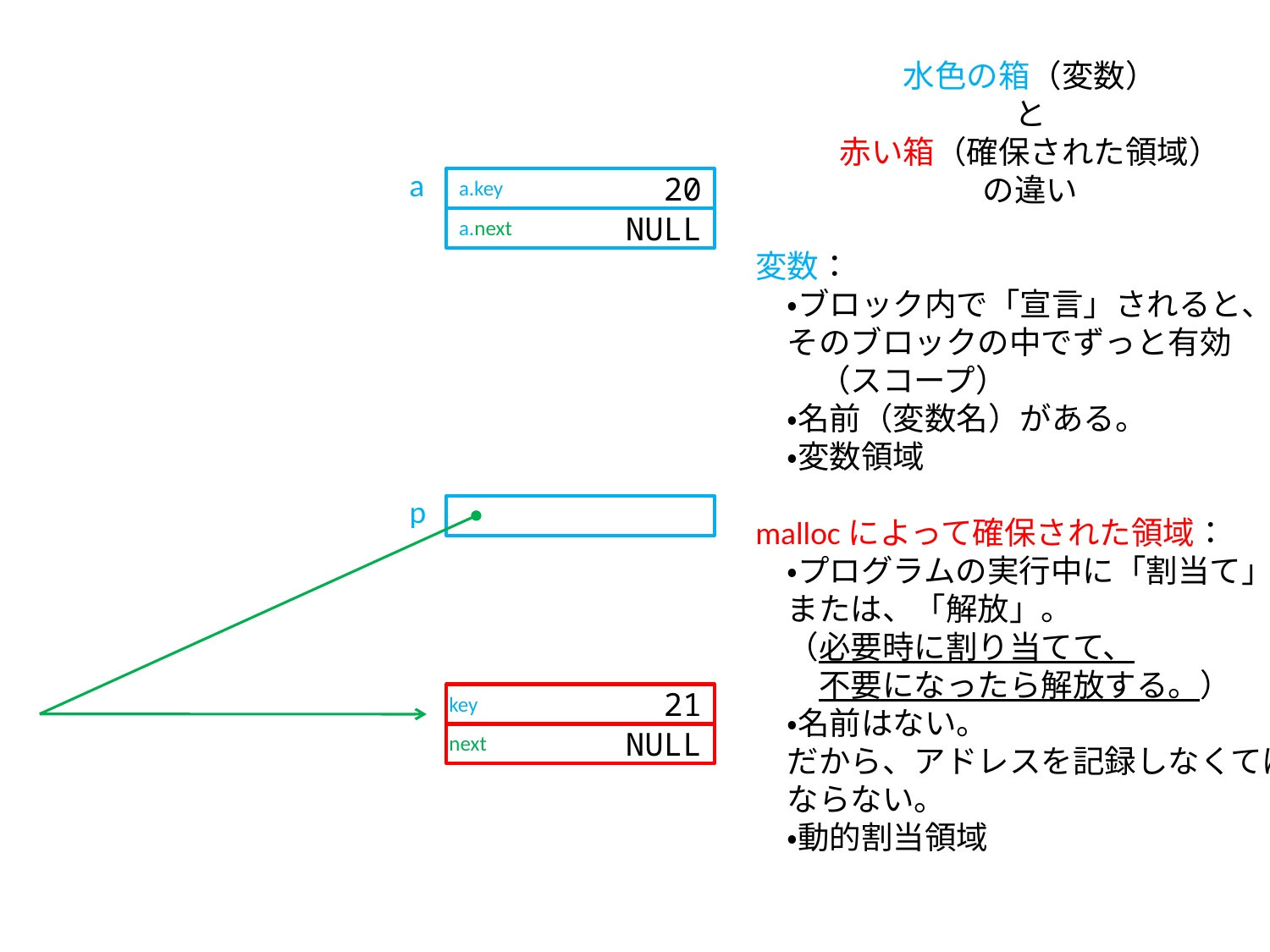

水色の箱（変数）
と
赤い箱（確保された領域）
の違い

変数：
　・ブロック内で「宣言」されると、
　そのブロックの中でずっと有効
　　（スコープ）
　・名前（変数名）がある。
　・変数領域

mallocによって確保された領域：
　・プログラムの実行中に「割当て」。
　または、「解放」。
　（必要時に割り当てて、
　　不要になったら解放する。）
　・名前はない。
　だから、アドレスを記録しなくては
　ならない。
　・動的割当領域
a
20
a.key
NULL
a.next
p

key
21
next
NULL